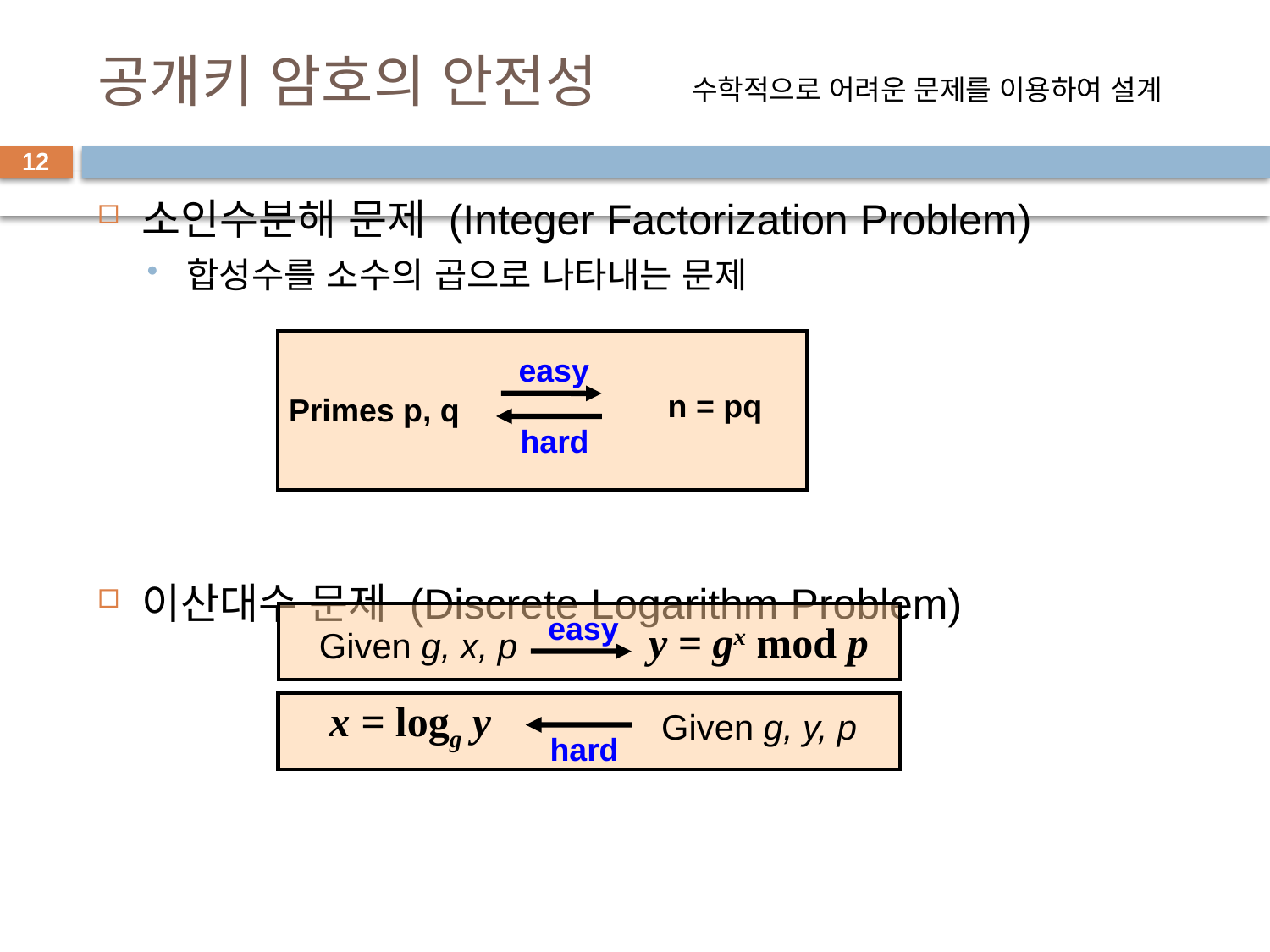

# 공개키 암호의 안전성
수학적으로 어려운 문제를 이용하여 설계
12
소인수분해 문제 (Integer Factorization Problem)
합성수를 소수의 곱으로 나타내는 문제

이산대수 문제 (Discrete Logarithm Problem)

easy
n = pq
Primes p, q

hard

easy
y = gx mod p
Given g, x, p

x = logg y
Given g, y, p

hard